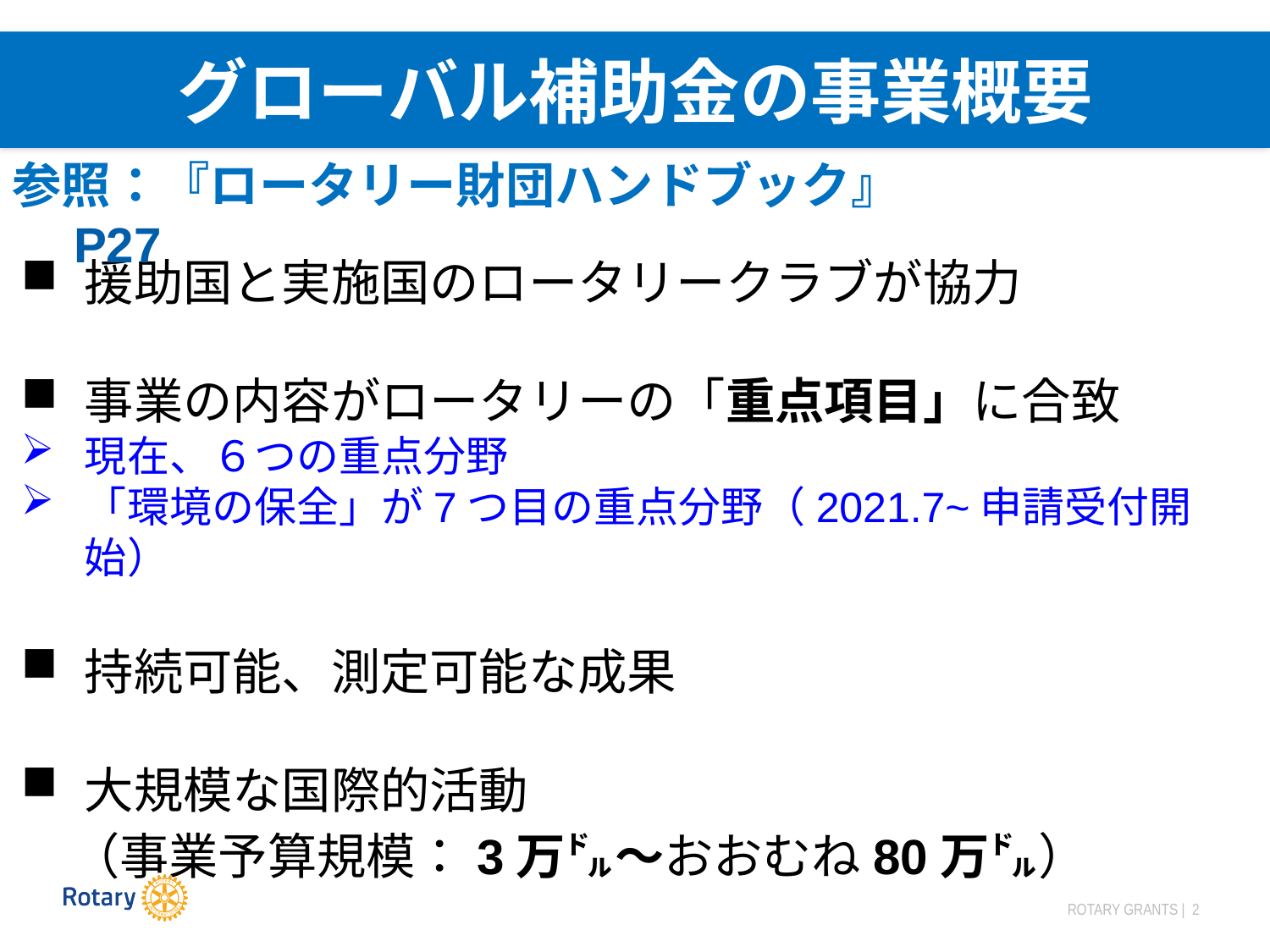

グローバル補助金の事業概要
参照：『ロータリー財団ハンドブック』　P27

援助国と実施国のロータリークラブが協力

事業の内容がロータリーの「重点項目」に合致
現在、６つの重点分野
「環境の保全」が7つ目の重点分野（2021.7~申請受付開始）

持続可能、測定可能な成果

大規模な国際的活動
　（事業予算規模：3万㌦～おおむね80万㌦）